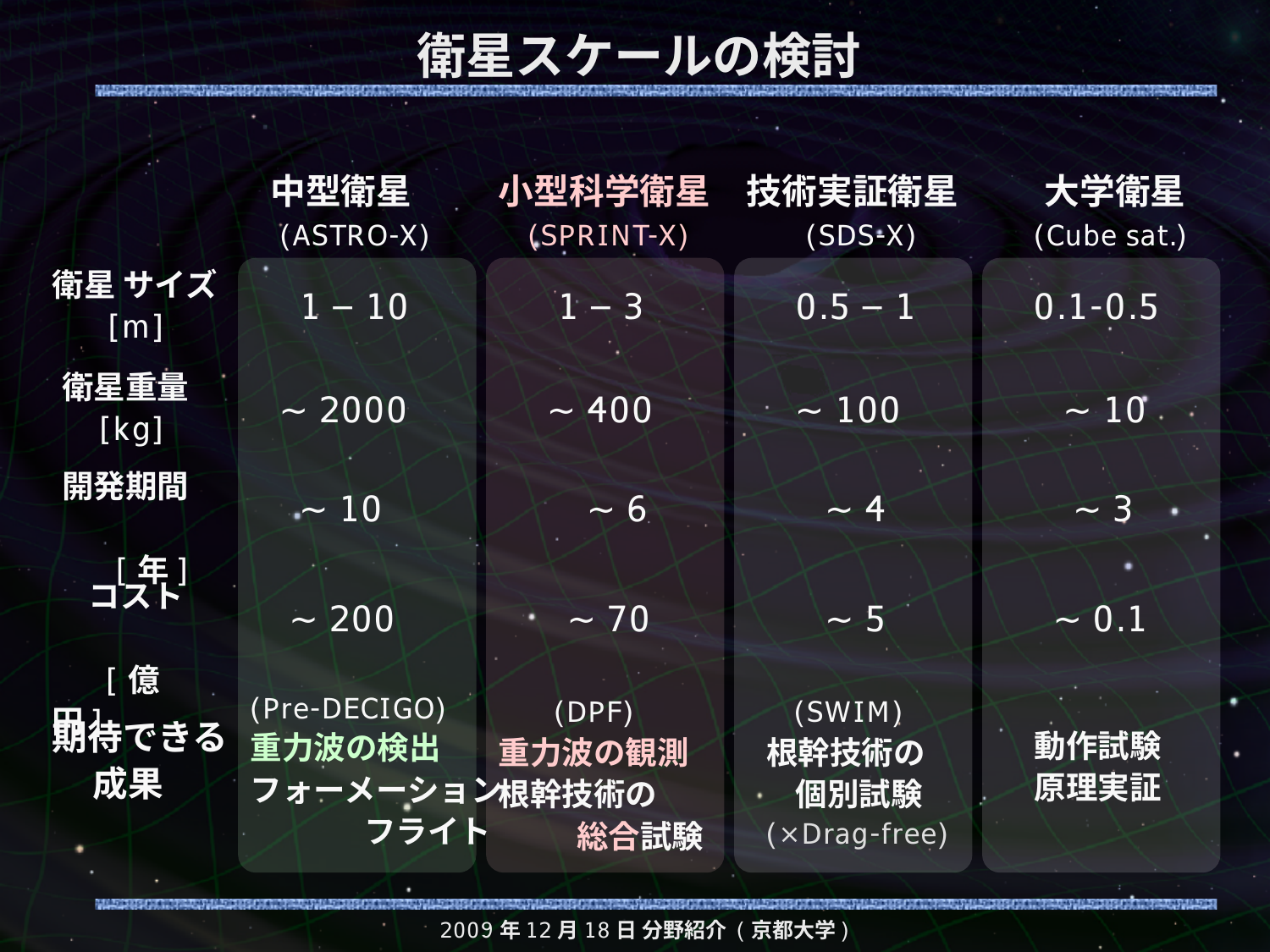

# 衛星スケールの検討
中型衛星
小型科学衛星
技術実証衛星
大学衛星
(ASTRO-X)
(SPRINT-X)
(SDS-X)
(Cube sat.)
衛星 サイズ
      [m]

1 – 10
1 – 3
0.5 – 1
0.1-0.5
衛星重量
    [kg]
~ 2000
~ 400
~ 100
~ 10
開発期間
　  [年]
~ 10
~ 6
~ 4
~ 3
    コスト
　  [億円]
~ 200
~ 70
~ 5
~ 0.1
(Pre-DECIGO)
重力波の検出
フォーメーション
　　       フライト
      (DPF)
重力波の観測
根幹技術の
 　　総合試験
   (SWIM)
根幹技術の
   個別試験
(×Drag-free)
期待できる
    成果
動作試験
原理実証
2009年12月18日 分野紹介 (京都大学)